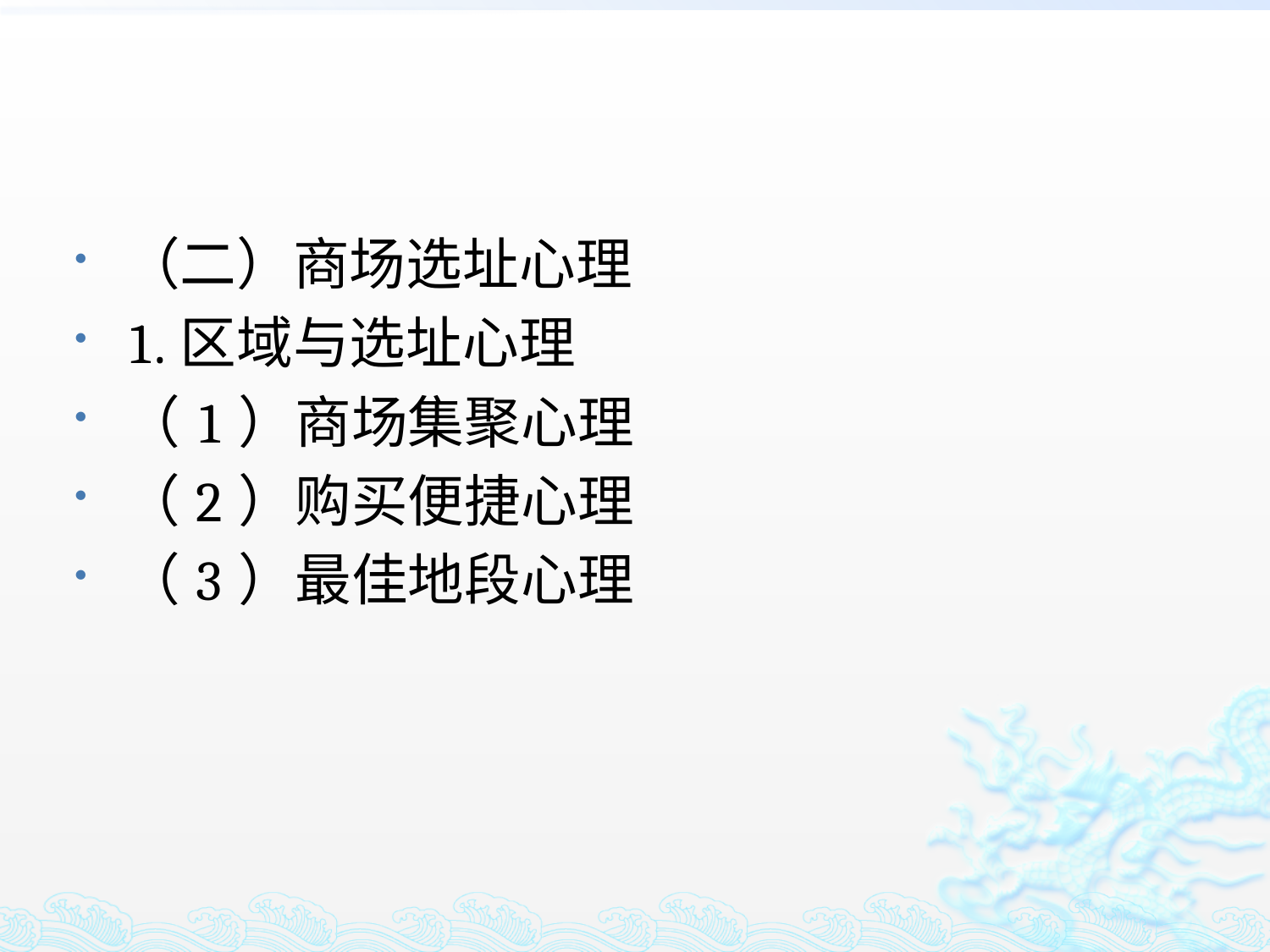

#
（二）商场选址心理
1.区域与选址心理
（1）商场集聚心理
（2）购买便捷心理
（3）最佳地段心理